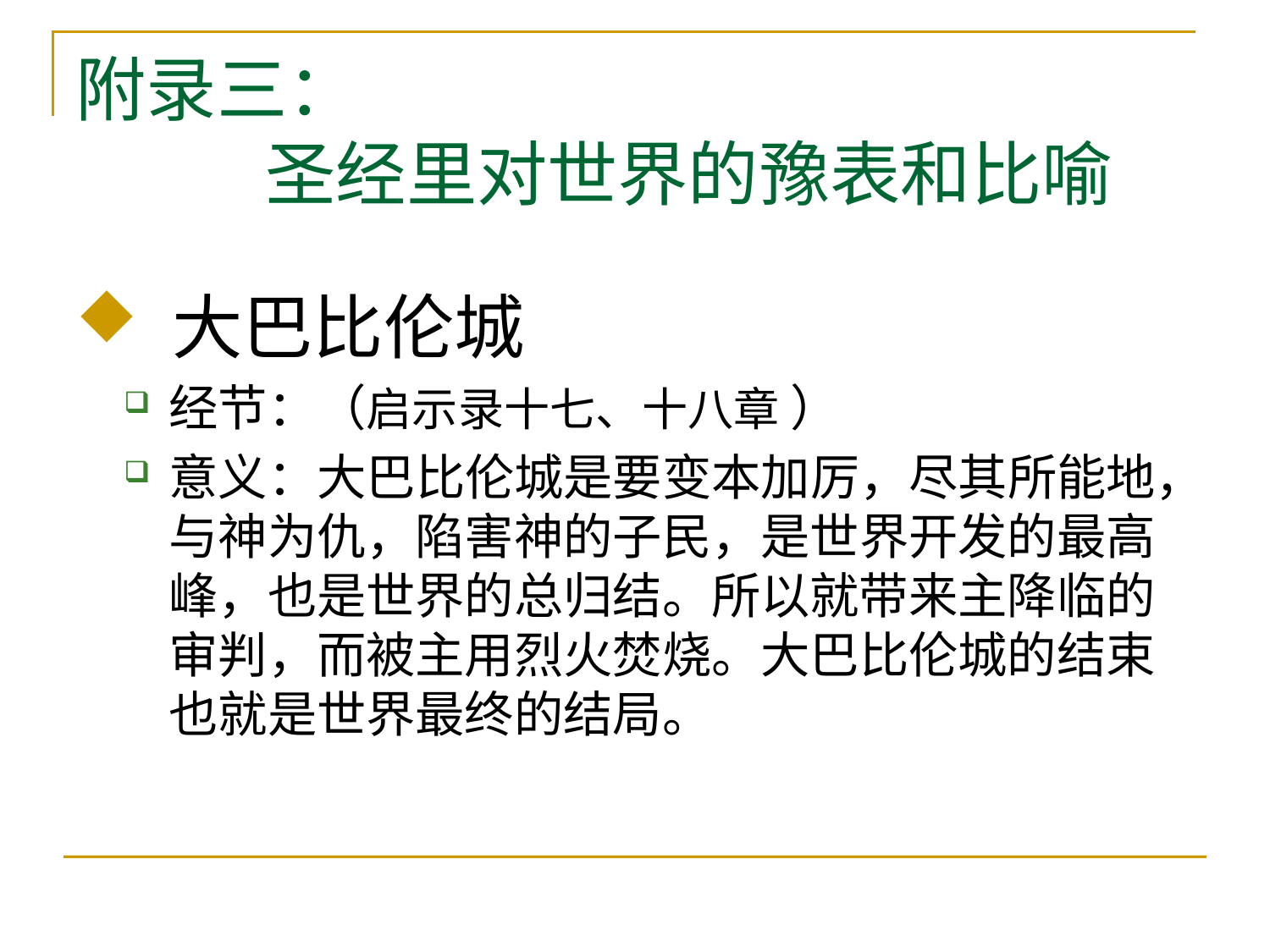

# 附录三： 圣经里对世界的豫表和比喻
 大巴比伦城
经节：（启示录十七、十八章 ）
意义：大巴比伦城是要变本加厉，尽其所能地，与神为仇，陷害神的子民，是世界开发的最高峰，也是世界的总归结。所以就带来主降临的审判，而被主用烈火焚烧。大巴比伦城的结束也就是世界最终的结局。